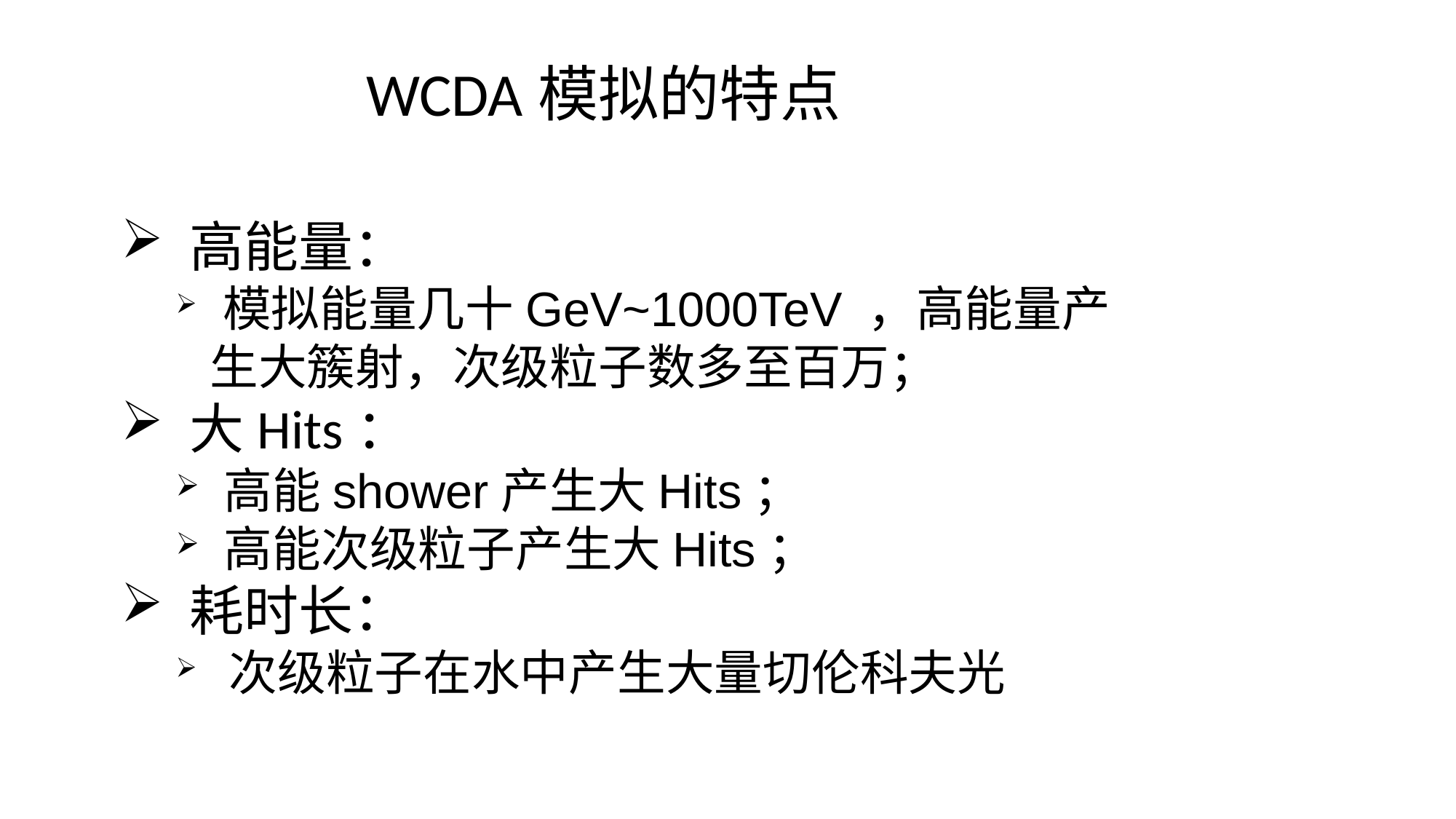

WCDA模拟的特点
高能量：
 模拟能量几十GeV~1000TeV ，高能量产生大簇射，次级粒子数多至百万；
大Hits：
 高能shower产生大Hits；
 高能次级粒子产生大Hits；
耗时长：
  次级粒子在水中产生大量切伦科夫光